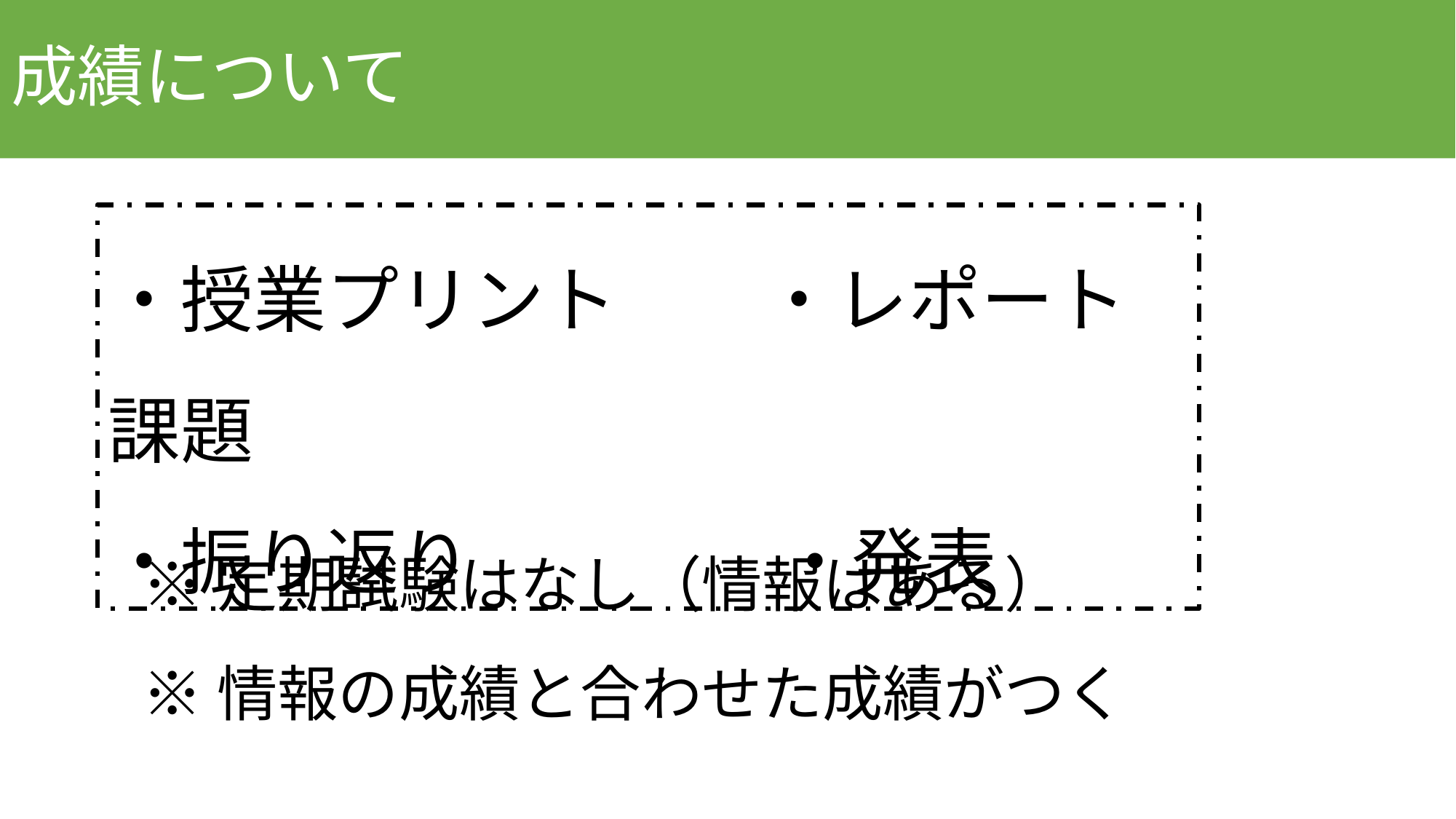

# 成績について
・授業プリント　　・レポート課題
・振り返り　　　　 ・発表
※定期試験はなし（情報はある）
※情報の成績と合わせた成績がつく